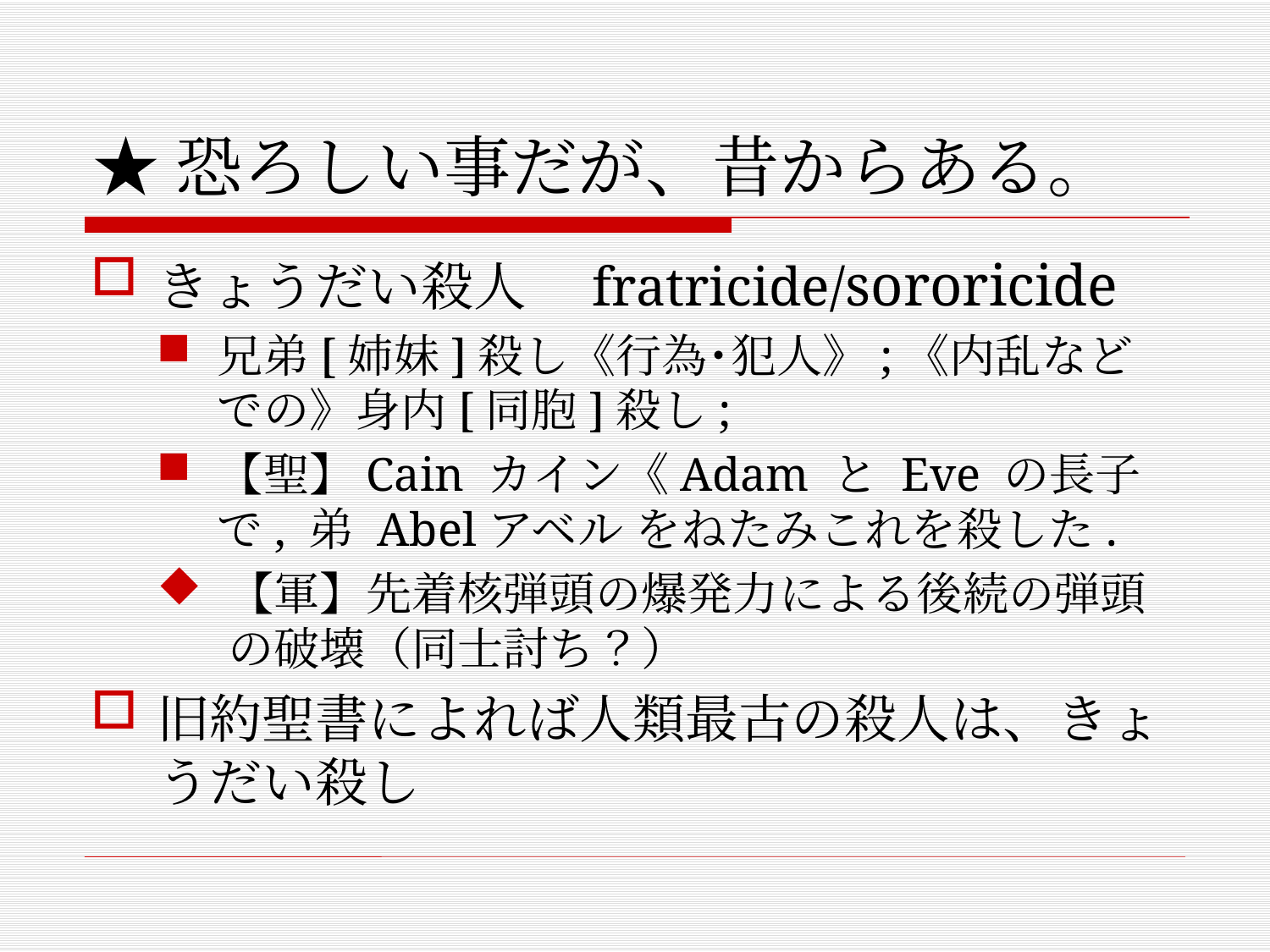

# ★恐ろしい事だが、昔からある。
きょうだい殺人　fratricide/sororicide
兄弟[姉妹]殺し《行為･犯人》;《内乱などでの》身内[同胞]殺し;
【聖】Cain カイン《Adam と Eve の長子で, 弟 Abelアベル をねたみこれを殺した.
【軍】先着核弾頭の爆発力による後続の弾頭の破壊（同士討ち？）
旧約聖書によれば人類最古の殺人は、きょうだい殺し